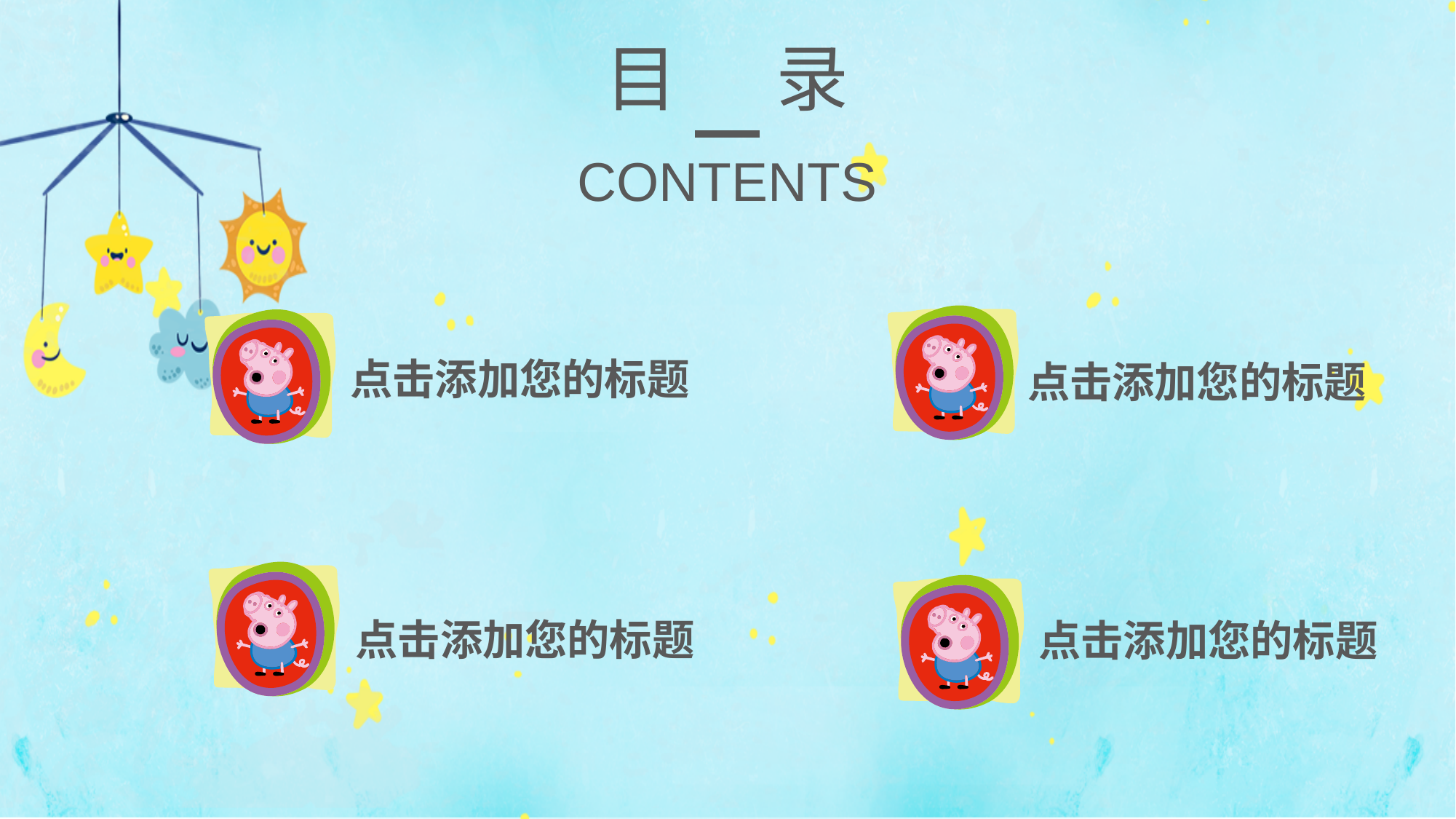

目      录
CONTENTS

点击添加您的标题
点击添加您的标题

点击添加您的标题
点击添加您的标题